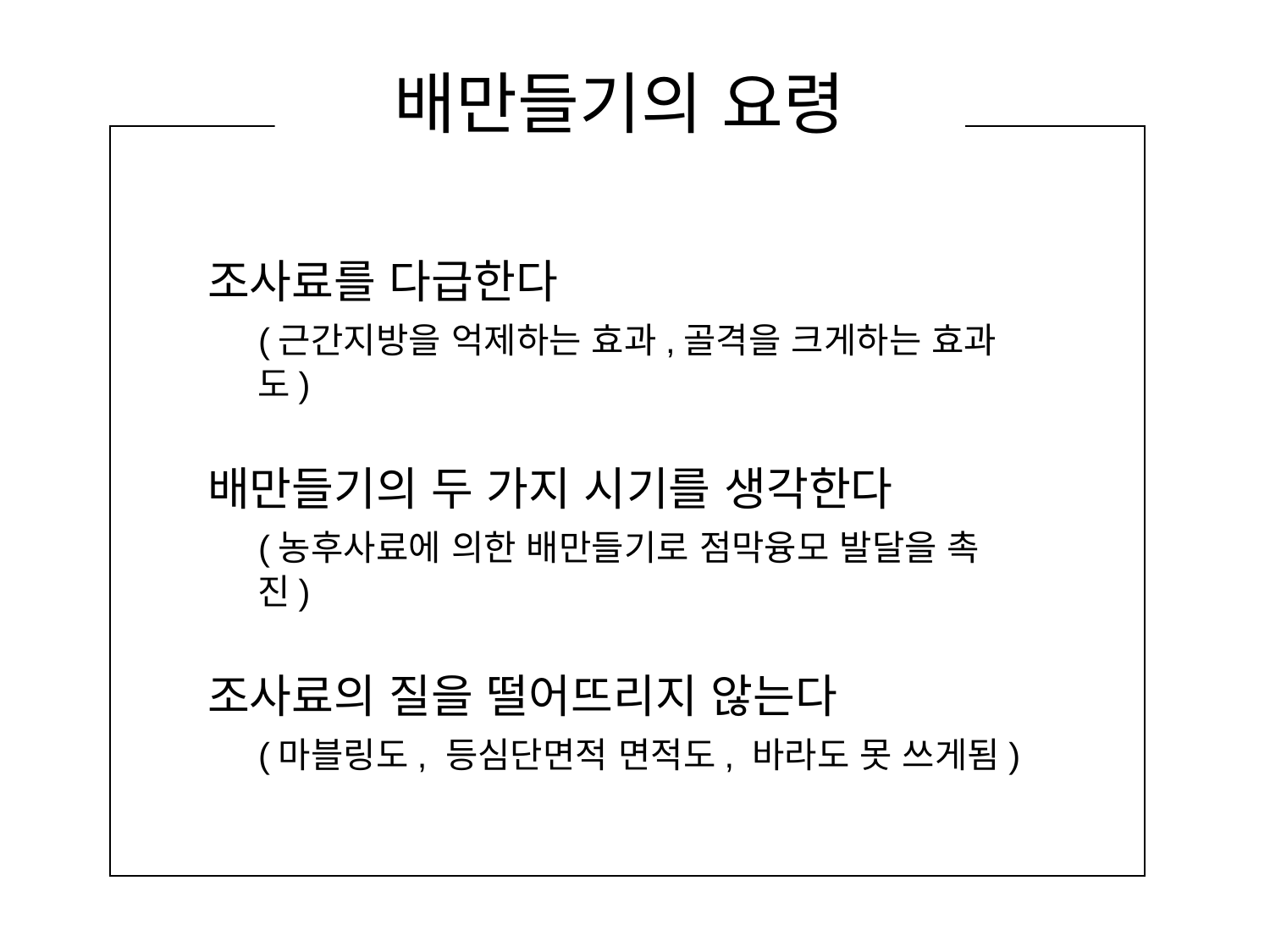

# 배만들기의 요령

조사료를 다급한다
    (근간지방을 억제하는 효과,골격을 크게하는 효과도)

배만들기의 두 가지 시기를 생각한다
    (농후사료에 의한 배만들기로 점막융모 발달을 촉진)

조사료의 질을 떨어뜨리지 않는다
    (마블링도, 등심단면적 면적도, 바라도 못 쓰게됨)